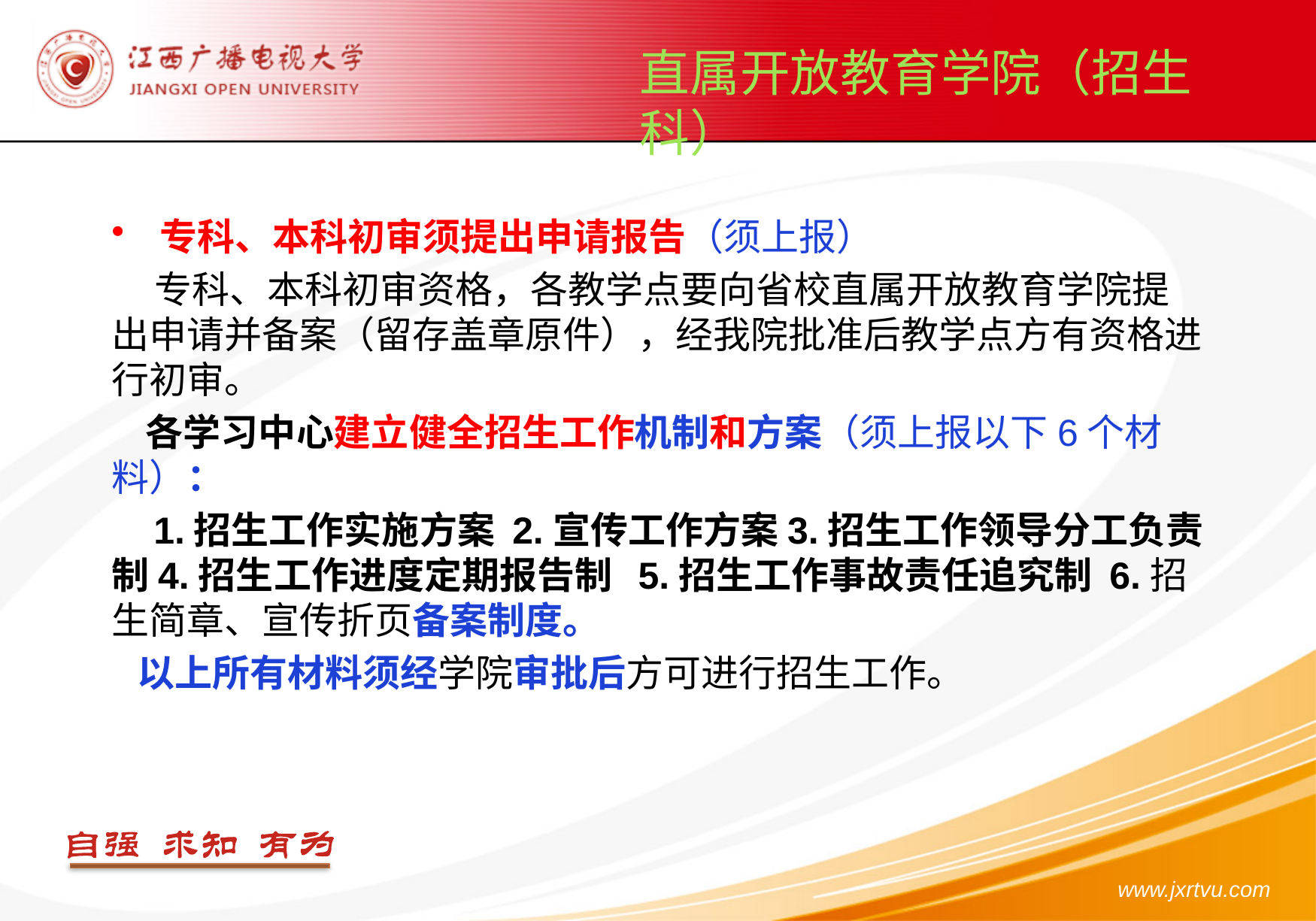

直属开放教育学院（招生科）
专科、本科初审须提出申请报告（须上报）
    专科、本科初审资格，各教学点要向省校直属开放教育学院提出申请并备案（留存盖章原件），经我院批准后教学点方有资格进行初审。
   各学习中心建立健全招生工作机制和方案（须上报以下6个材料）：
    1.招生工作实施方案 2.宣传工作方案3.招生工作领导分工负责制4.招生工作进度定期报告制  5.招生工作事故责任追究制 6.招生简章、宣传折页备案制度。
  以上所有材料须经学院审批后方可进行招生工作。